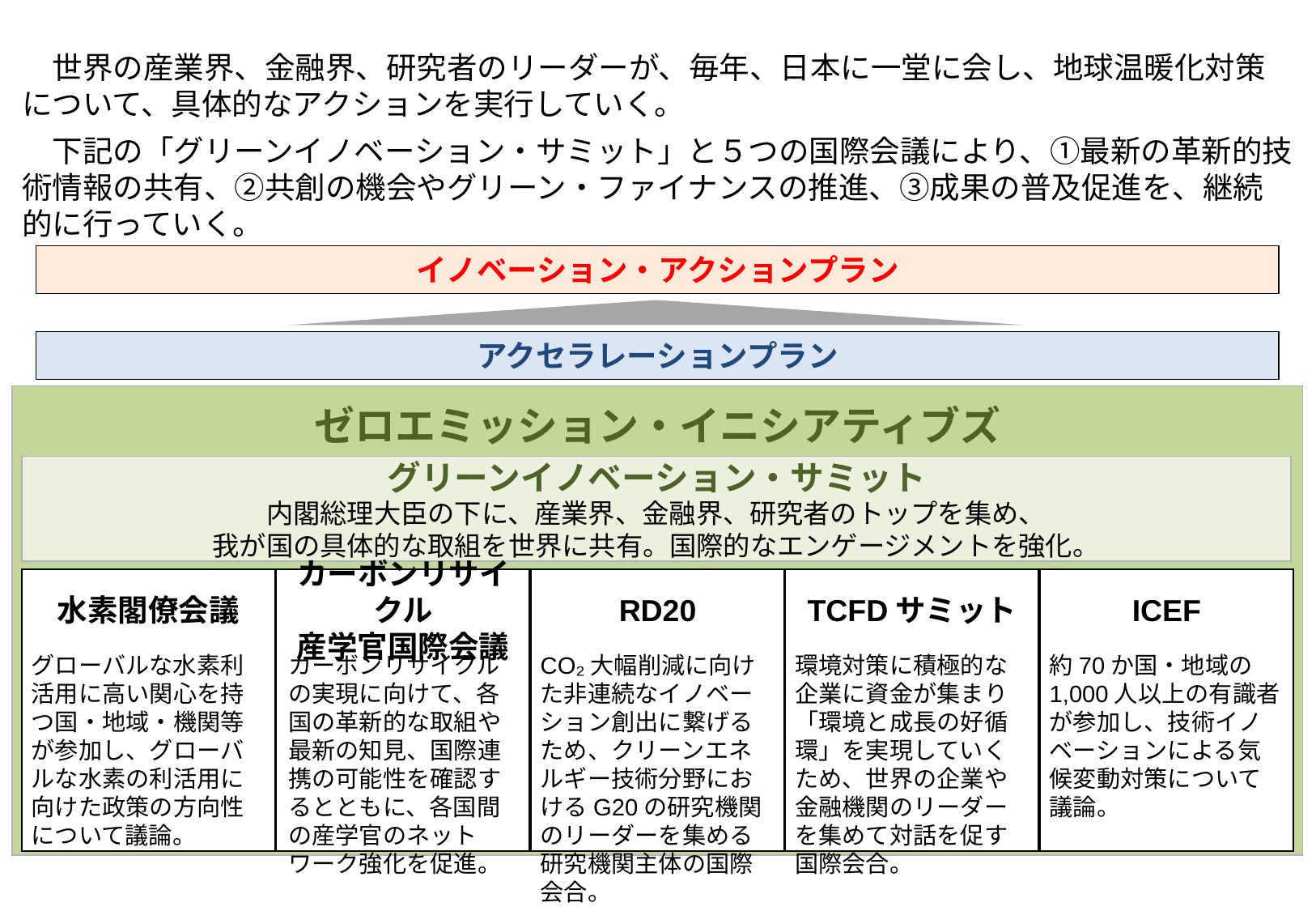

世界の産業界、金融界、研究者のリーダーが、毎年、日本に一堂に会し、地球温暖化対策について、具体的なアクションを実行していく。
　下記の「グリーンイノベーション・サミット」と５つの国際会議により、①最新の革新的技術情報の共有、②共創の機会やグリーン・ファイナンスの推進、③成果の普及促進を、継続的に行っていく。
イノベーション・アクションプラン

アクセラレーションプラン
ゼロエミッション・イニシアティブズ
グリーンイノベーション・サミット
内閣総理大臣の下に、産業界、金融界、研究者のトップを集め、
我が国の具体的な取組を世界に共有。国際的なエンゲージメントを強化。
グローバルな水素利活用に高い関心を持つ国・地域・機関等が参加し、グローバルな水素の利活用に向けた政策の方向性について議論。
水素閣僚会議
カーボンリサイクルの実現に向けて、各国の革新的な取組や最新の知見、国際連携の可能性を確認するとともに、各国間の産学官のネットワーク強化を促進。
カーボンリサイクル
産学官国際会議
CO₂大幅削減に向けた非連続なイノベーション創出に繋げるため、クリーンエネルギー技術分野におけるG20の研究機関のリーダーを集める研究機関主体の国際会合。
RD20
環境対策に積極的な企業に資金が集まり「環境と成長の好循環」を実現していくため、世界の企業や金融機関のリーダーを集めて対話を促す国際会合。
TCFDサミット
約70か国・地域の1,000人以上の有識者が参加し、技術イノベーションによる気候変動対策について議論。
ICEF